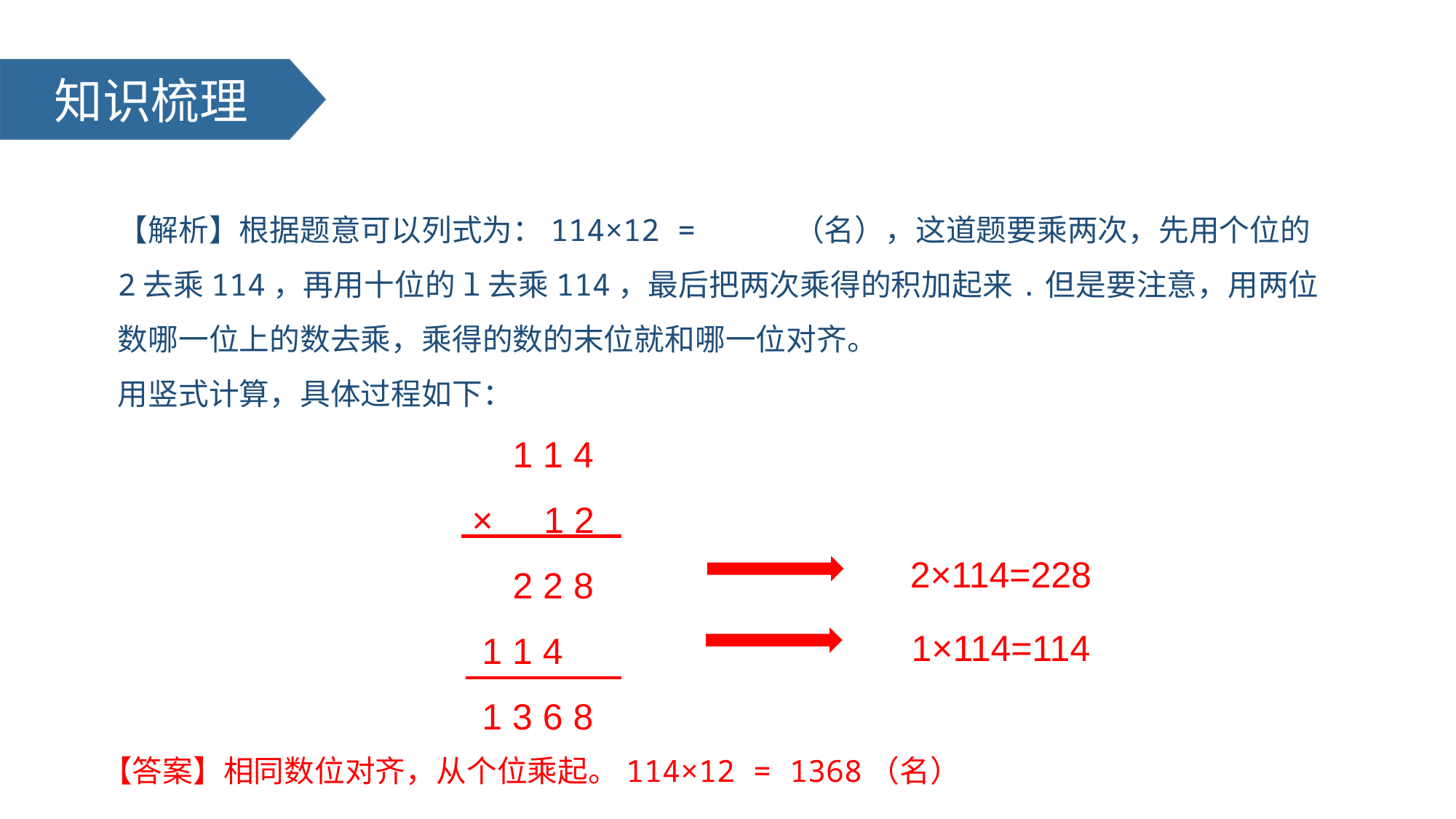

知识梳理
【解析】根据题意可以列式为：114×12 =     （名），这道题要乘两次，先用个位的2去乘114，再用十位的l去乘114，最后把两次乘得的积加起来.但是要注意，用两位数哪一位上的数去乘，乘得的数的末位就和哪一位对齐。
用竖式计算，具体过程如下：
     1 1 4
 ×     1 2
     2 2 8
  1 1 4
  1 3 6 8
2×114=228

1×114=114

【答案】相同数位对齐，从个位乘起。114×12 = 1368（名）